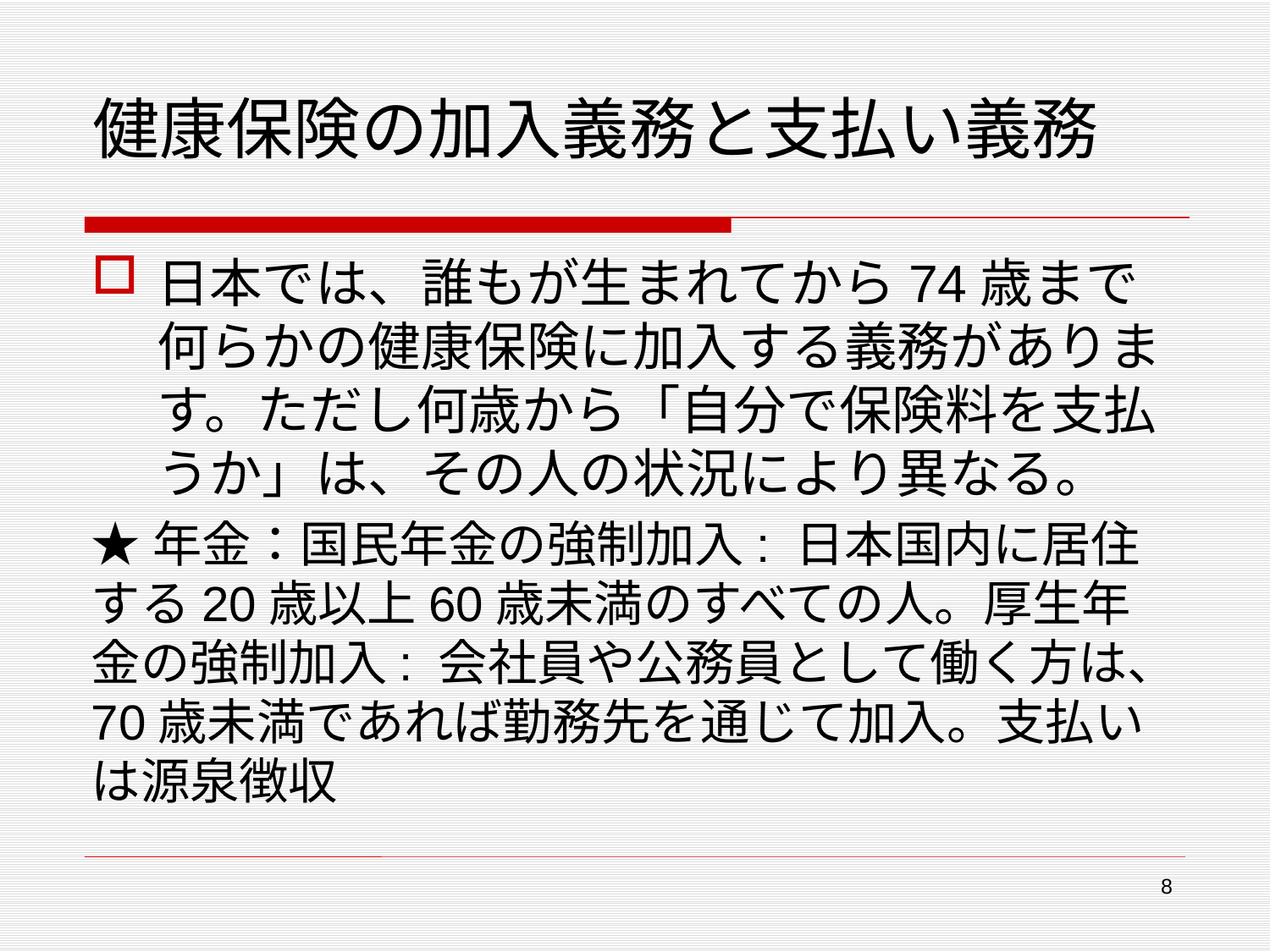

# 健康保険の加入義務と支払い義務
日本では、誰もが生まれてから74歳まで何らかの健康保険に加入する義務があります。ただし何歳から「自分で保険料を支払うか」は、その人の状況により異なる。
★年金：国民年金の強制加入: 日本国内に居住する20歳以上60歳未満のすべての人。厚生年金の強制加入: 会社員や公務員として働く方は、70歳未満であれば勤務先を通じて加入。支払いは源泉徴収
8